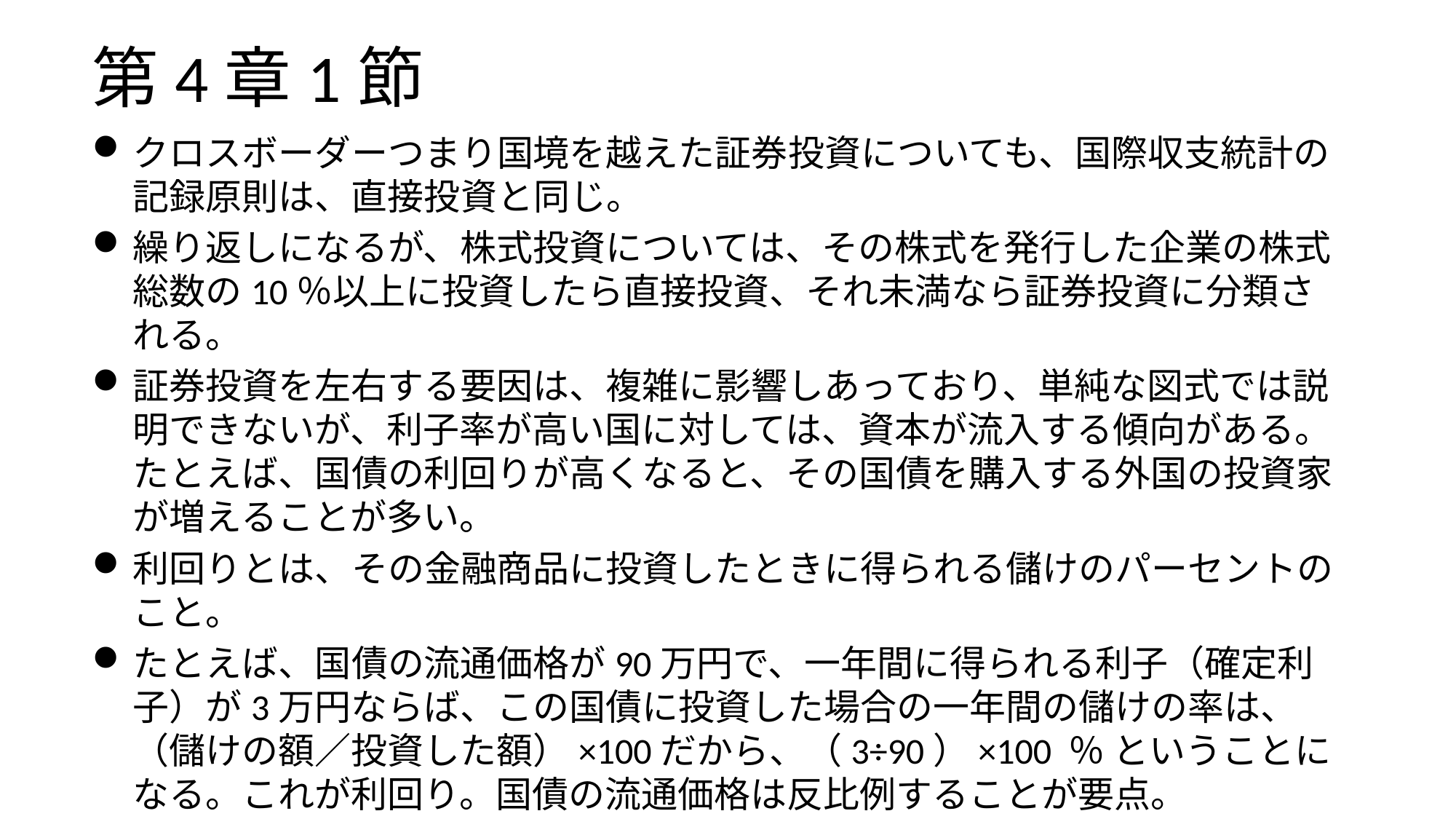

# 第4章1節
クロスボーダーつまり国境を越えた証券投資についても、国際収支統計の記録原則は、直接投資と同じ。
繰り返しになるが、株式投資については、その株式を発行した企業の株式総数の10％以上に投資したら直接投資、それ未満なら証券投資に分類される。
証券投資を左右する要因は、複雑に影響しあっており、単純な図式では説明できないが、利子率が高い国に対しては、資本が流入する傾向がある。たとえば、国債の利回りが高くなると、その国債を購入する外国の投資家が増えることが多い。
利回りとは、その金融商品に投資したときに得られる儲けのパーセントのこと。
たとえば、国債の流通価格が90万円で、一年間に得られる利子（確定利子）が3万円ならば、この国債に投資した場合の一年間の儲けの率は、（儲けの額／投資した額）×100だから、（3÷90）×100 ％ ということになる。これが利回り。国債の流通価格は反比例することが要点。